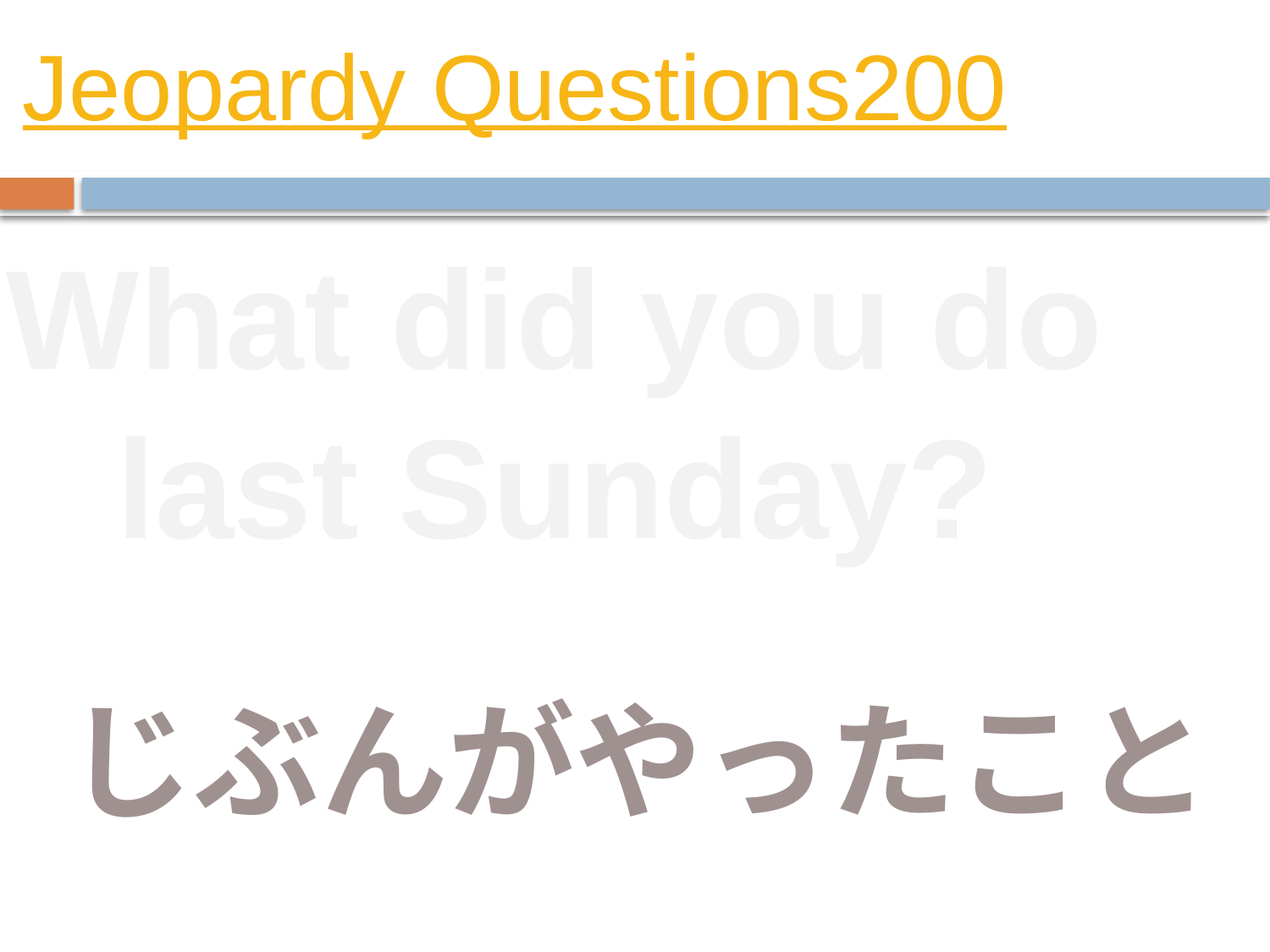

# Jeopardy Questions200
What did you do last Sunday?
じぶんがやったこと